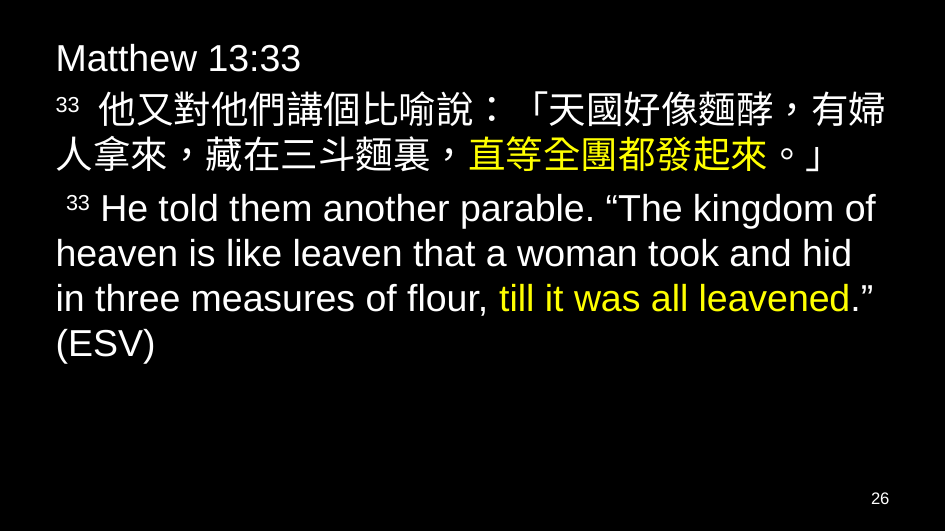

Matthew 13:33
33 他又對他們講個比喻說：「天國好像麵酵，有婦人拿來，藏在三斗麵裏，直等全團都發起來。」
 33 He told them another parable. “The kingdom of heaven is like leaven that a woman took and hid in three measures of flour, till it was all leavened.” (ESV)

26